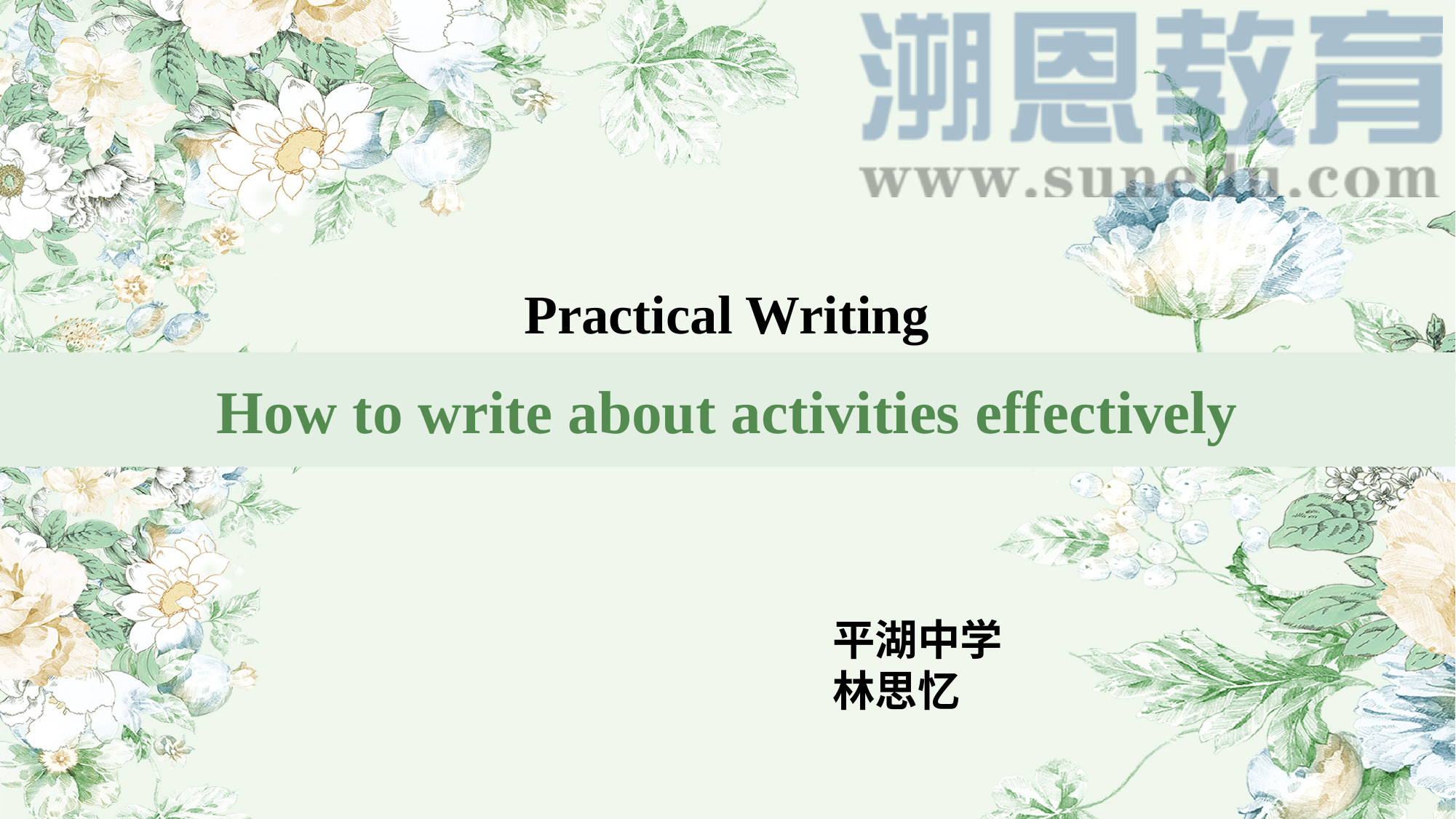

Practical Writing
How to write about activities effectively
平湖中学
林思忆